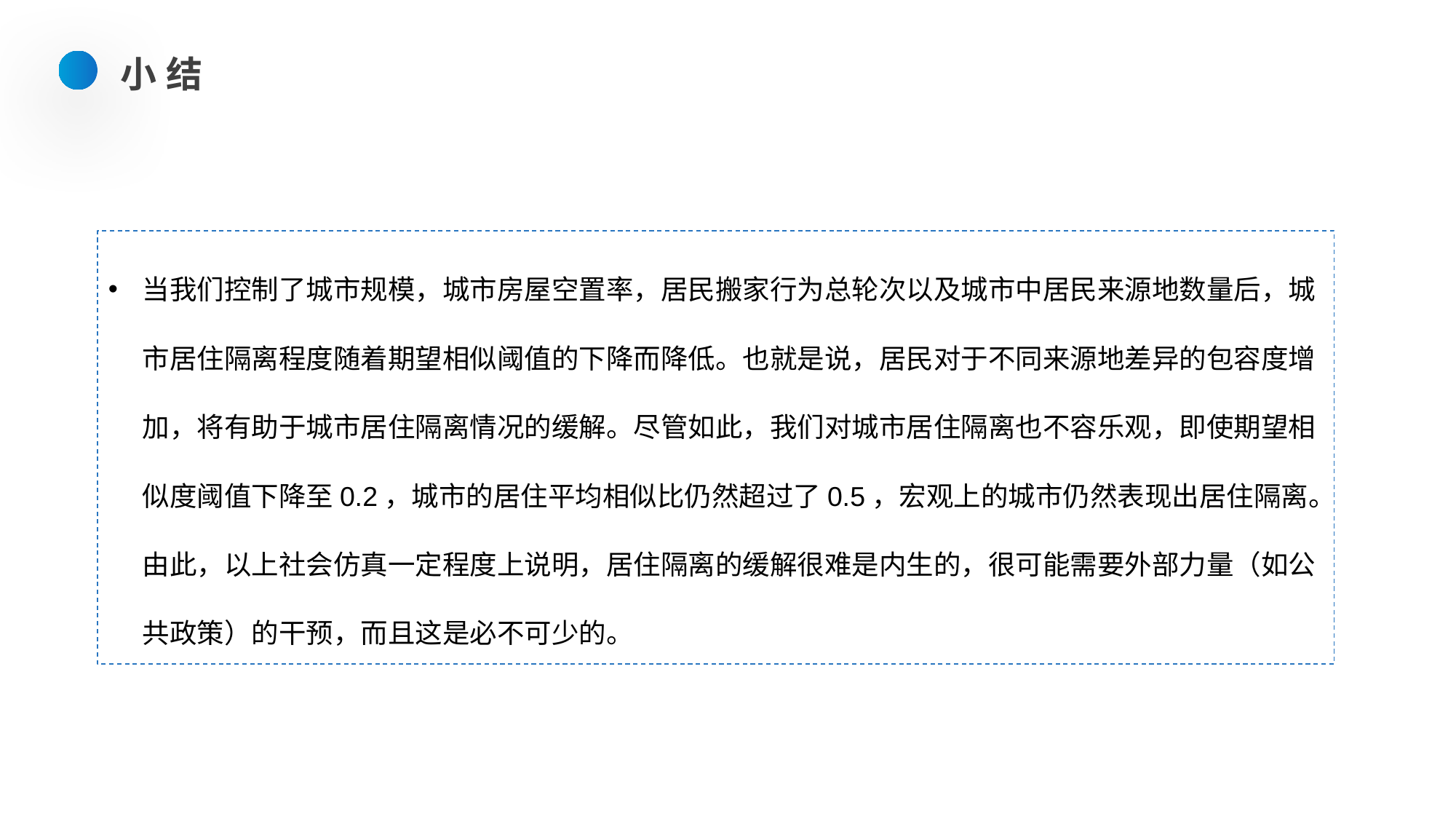

小结

当我们控制了城市规模，城市房屋空置率，居民搬家行为总轮次以及城市中居民来源地数量后，城市居住隔离程度随着期望相似阈值的下降而降低。也就是说，居民对于不同来源地差异的包容度增加，将有助于城市居住隔离情况的缓解。尽管如此，我们对城市居住隔离也不容乐观，即使期望相似度阈值下降至0.2，城市的居住平均相似比仍然超过了0.5，宏观上的城市仍然表现出居住隔离。由此，以上社会仿真一定程度上说明，居住隔离的缓解很难是内生的，很可能需要外部力量（如公共政策）的干预，而且这是必不可少的。